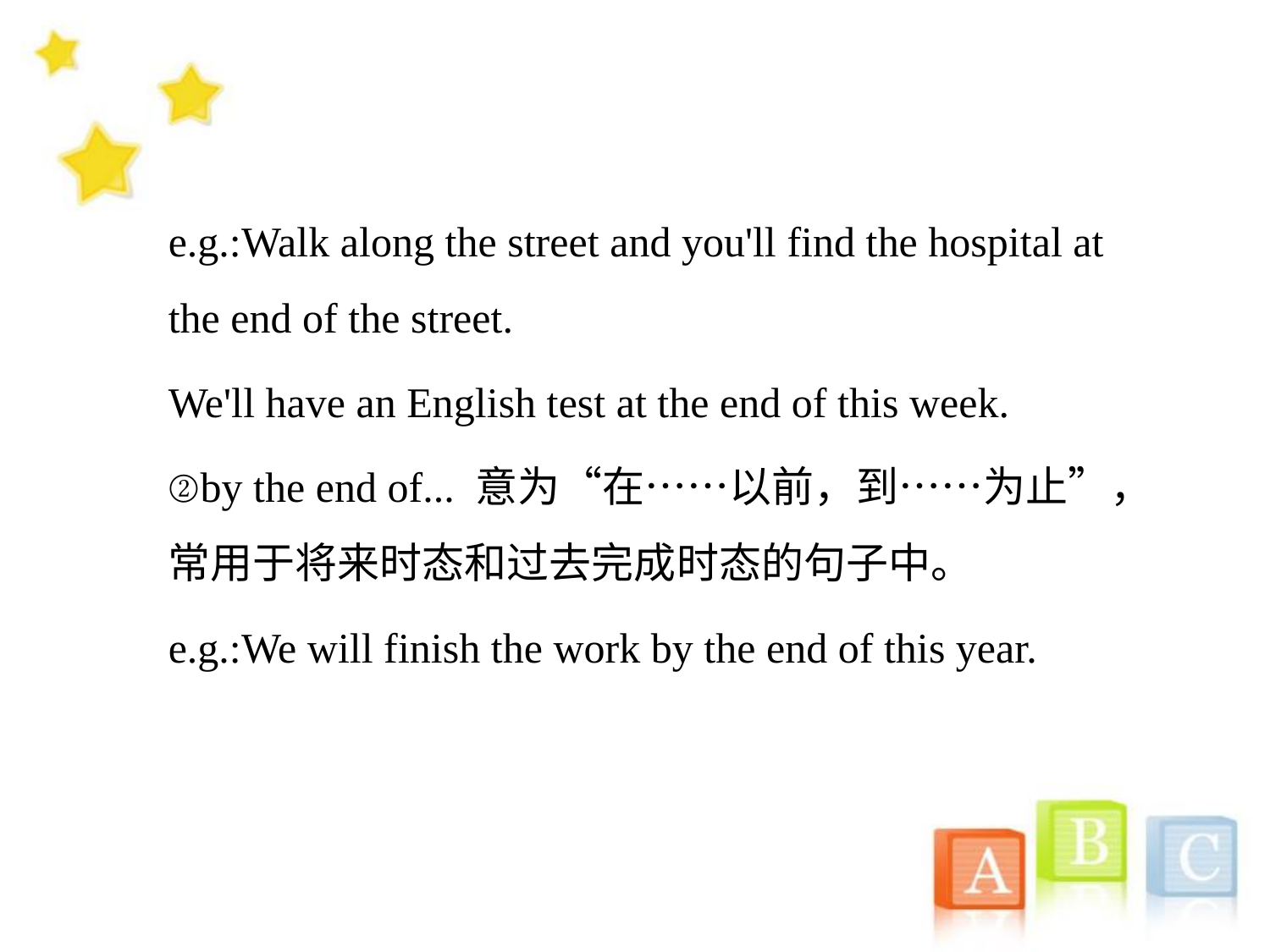

e.g.:Walk along the street and you'll find the hospital at the end of the street.
We'll have an English test at the end of this week.
②by the end of... 意为“在……以前，到……为止”，常用于将来时态和过去完成时态的句子中。
e.g.:We will finish the work by the end of this year.